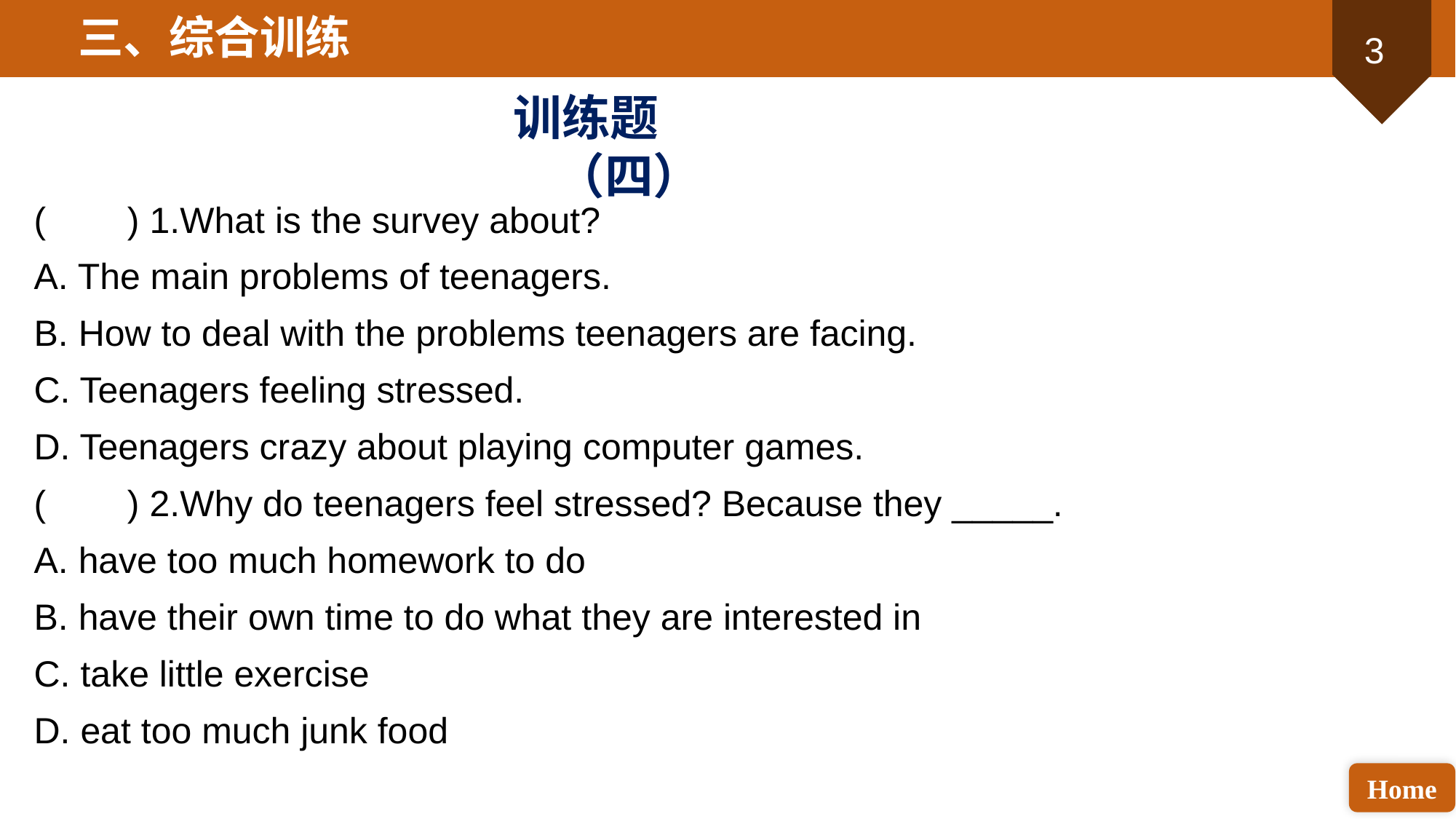

三、综合训练
训练题（四）
(        ) 1.What is the survey about?
A. The main problems of teenagers.
B. How to deal with the problems teenagers are facing.
C. Teenagers feeling stressed.
D. Teenagers crazy about playing computer games.
(        ) 2.Why do teenagers feel stressed? Because they _____.
A. have too much homework to do
B. have their own time to do what they are interested in
C. take little exercise
D. eat too much junk food